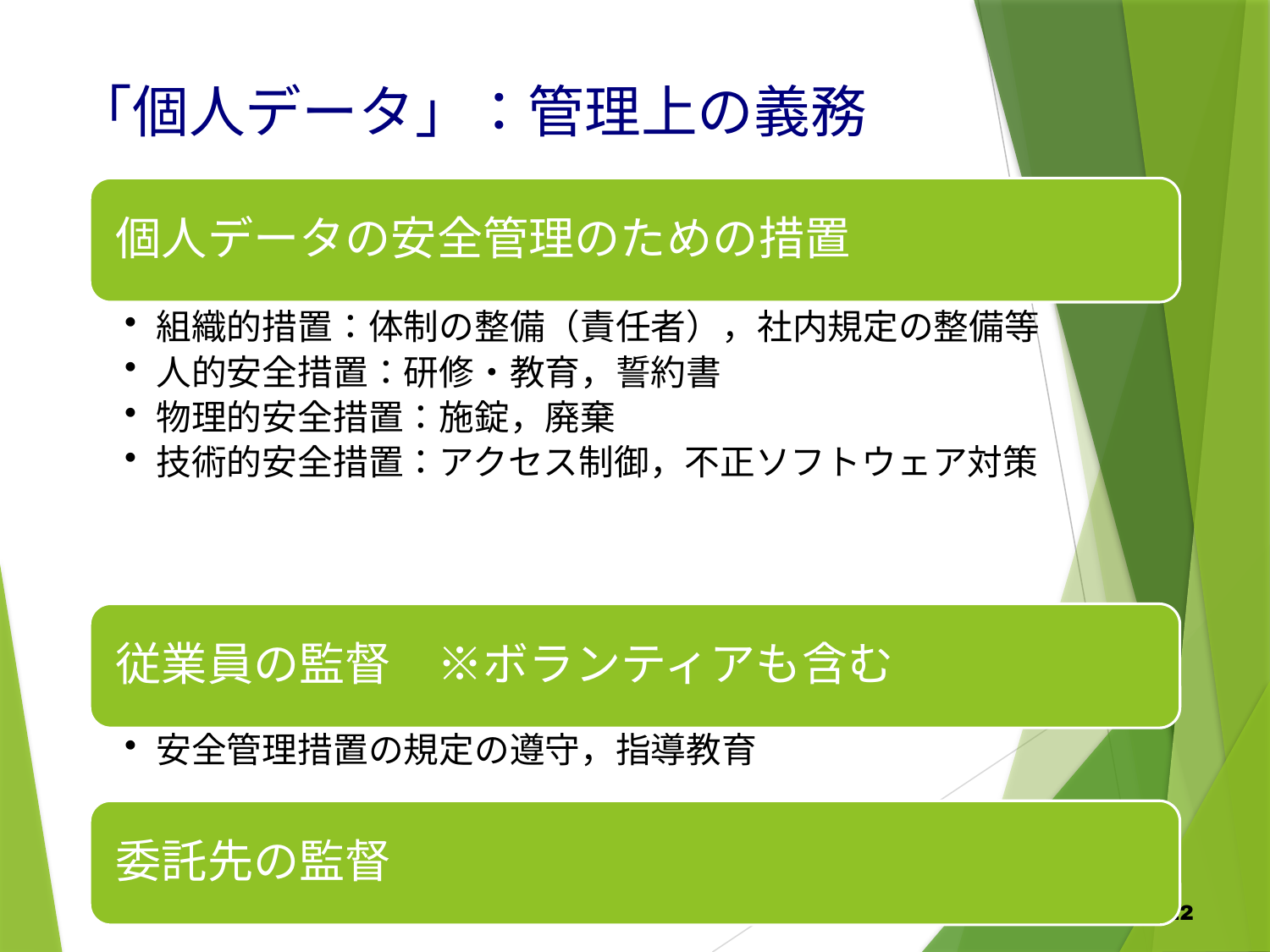

「個人データ」：管理上の義務
個人データの安全管理のための措置
組織的措置：体制の整備（責任者），社内規定の整備等
人的安全措置：研修・教育，誓約書
物理的安全措置：施錠，廃棄
技術的安全措置：アクセス制御，不正ソフトウェア対策
従業員の監督　※ボランティアも含む
安全管理措置の規定の遵守，指導教育
委託先の監督
12